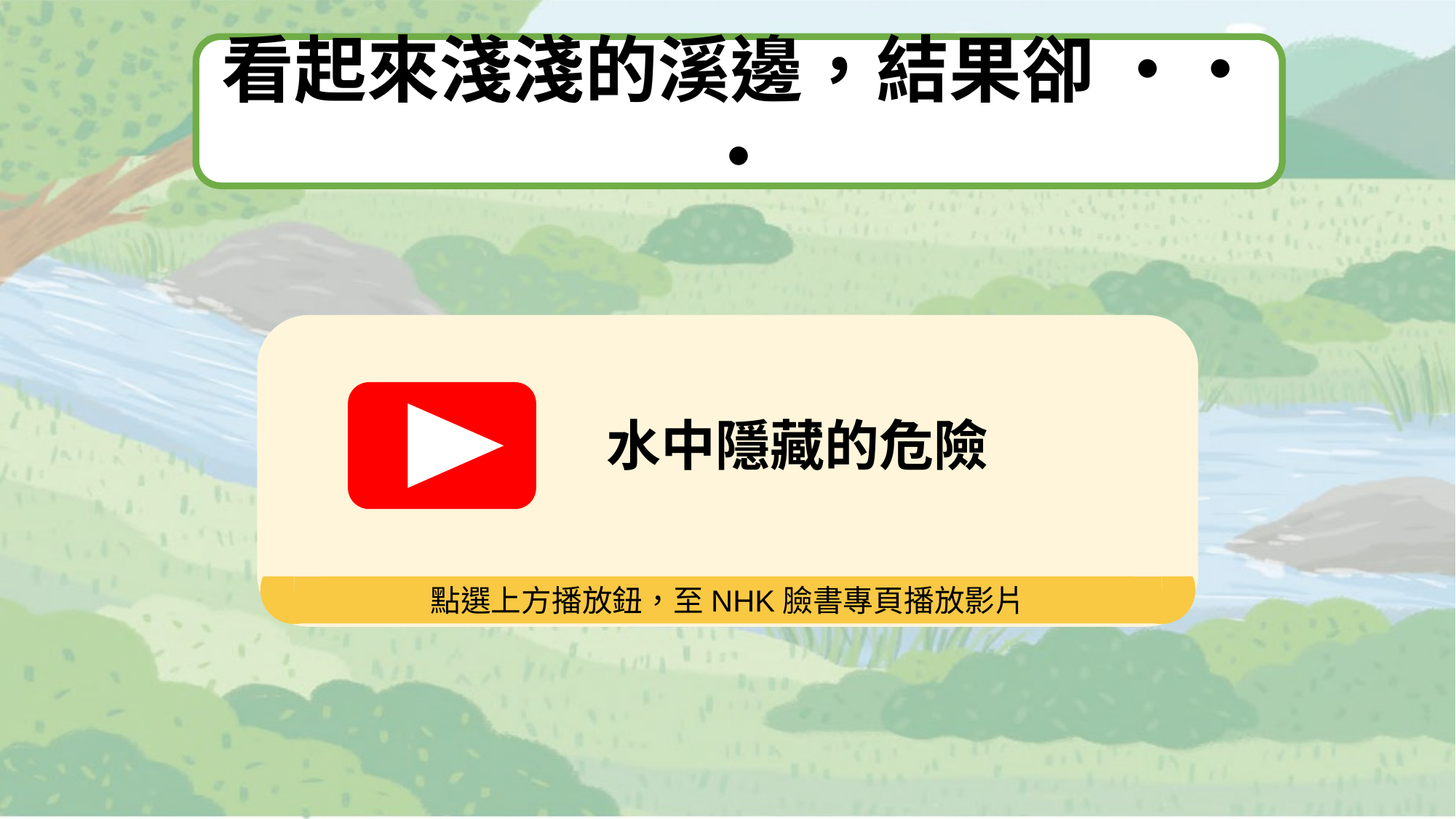

看起來淺淺的溪邊，結果卻 ‧‧‧

水中隱藏的危險

點選上方播放鈕，至NHK臉書專頁播放影片